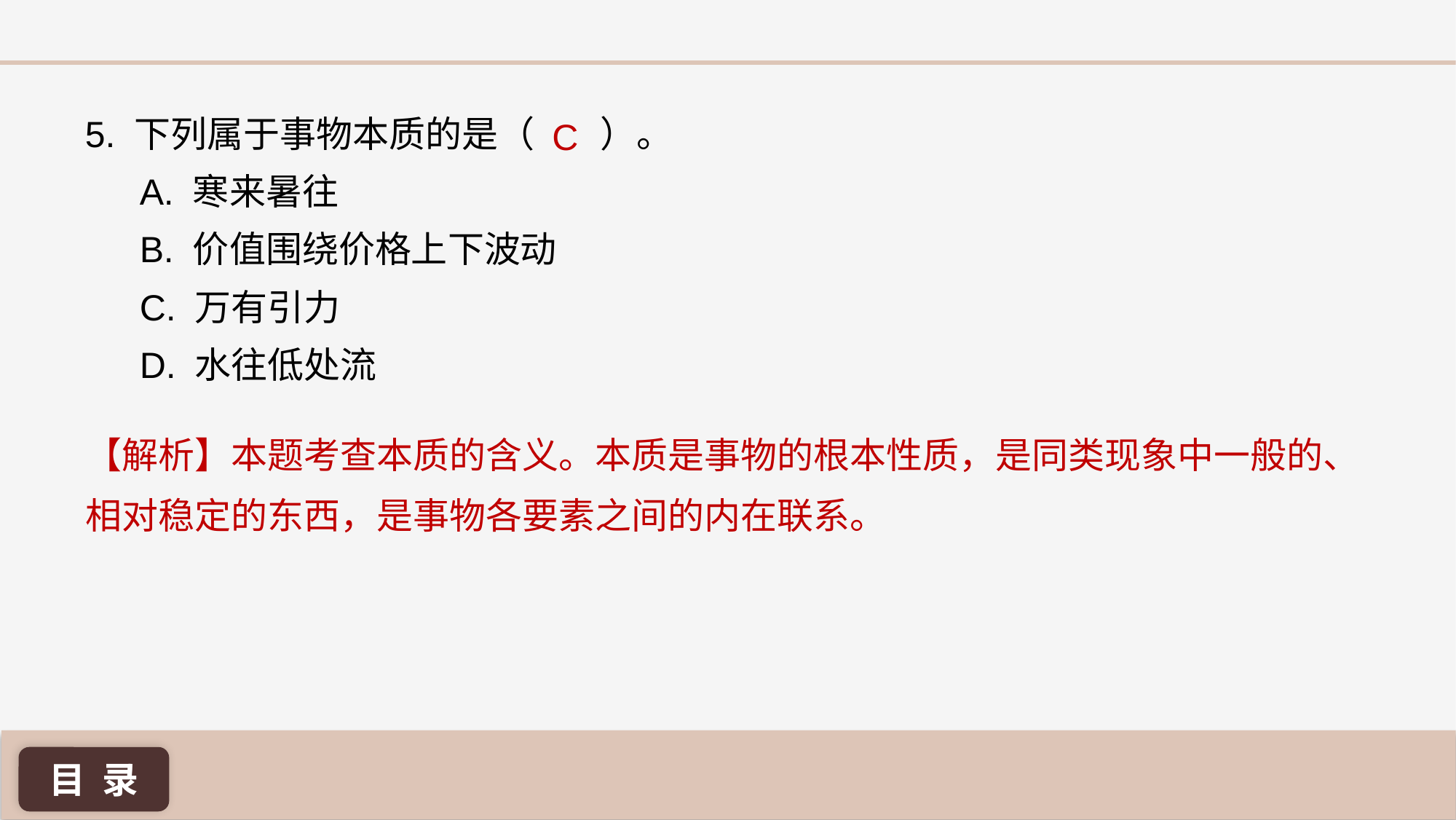

C
5. 下列属于事物本质的是（        ）。
A. 寒来暑往
B. 价值围绕价格上下波动
C. 万有引力
D. 水往低处流
【解析】本题考查本质的含义。本质是事物的根本性质，是同类现象中一般的、相对稳定的东西，是事物各要素之间的内在联系。